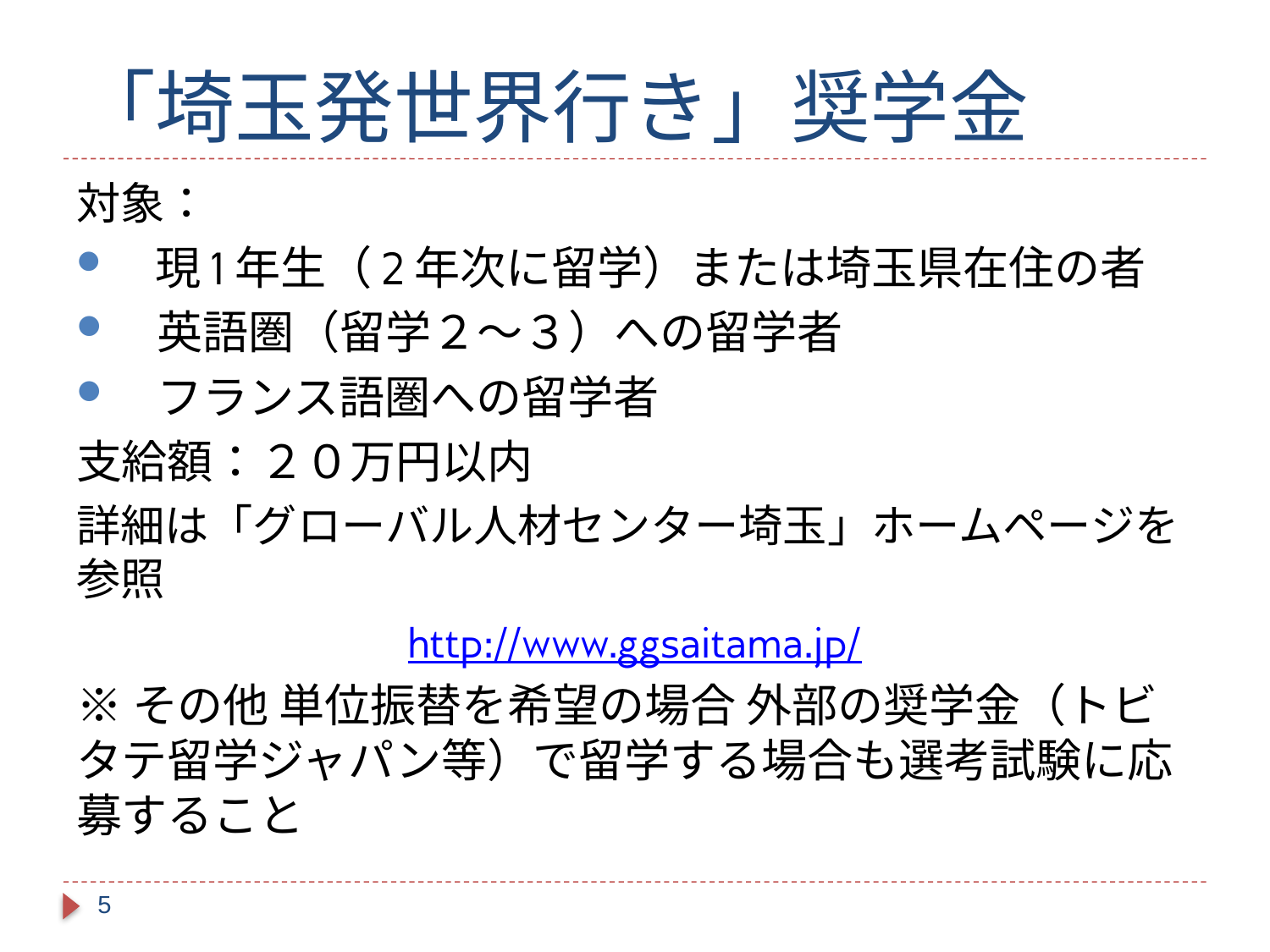

# 「埼玉発世界行き」奨学金
対象：
　現1年生（2年次に留学）または埼玉県在住の者
　英語圏（留学２～３）への留学者
　フランス語圏への留学者
支給額：２０万円以内
詳細は「グローバル人材センター埼玉」ホームページを参照
http://www.ggsaitama.jp/
※その他 単位振替を希望の場合 外部の奨学金（トビタテ留学ジャパン等）で留学する場合も選考試験に応募すること
5